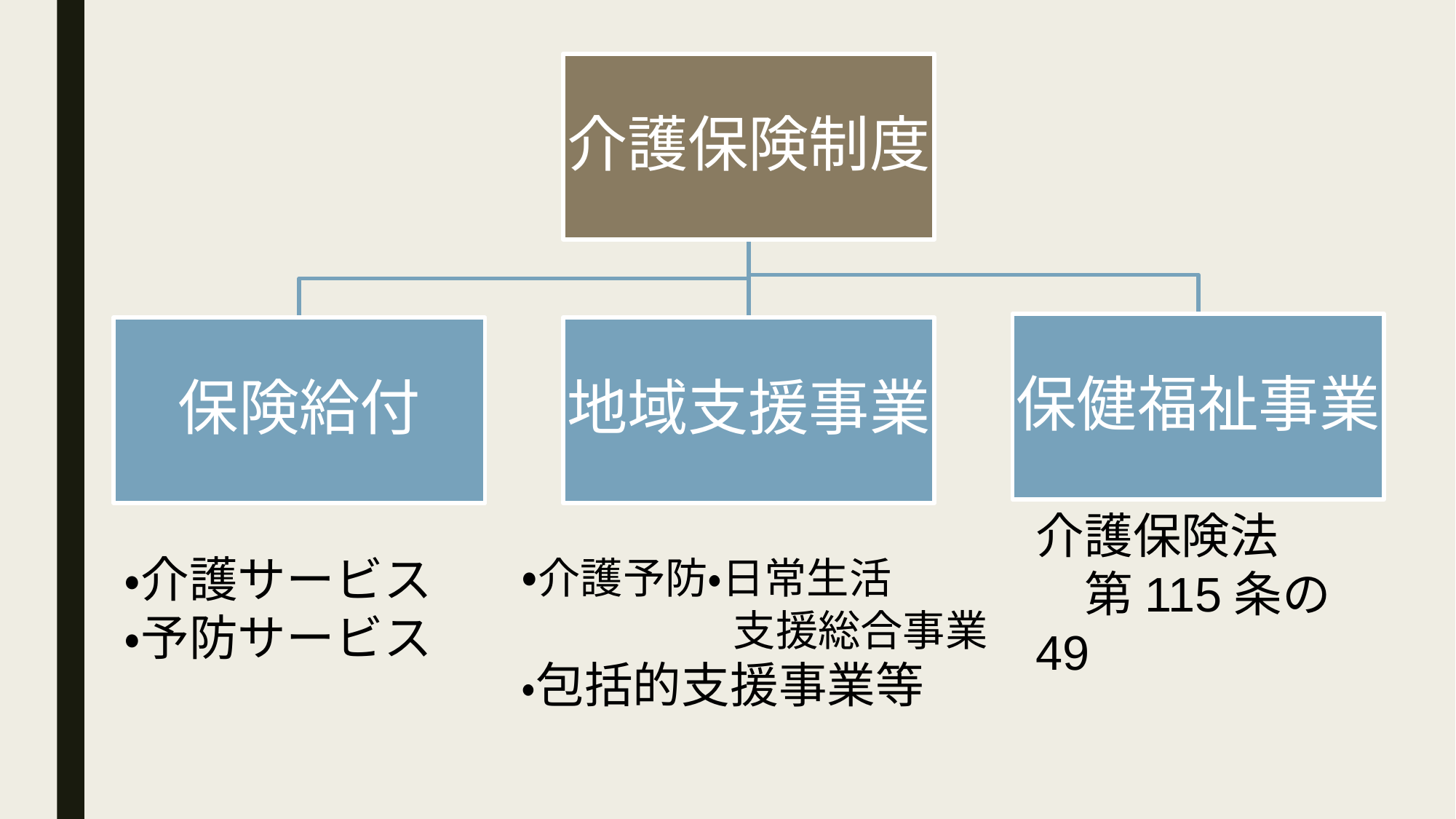

介護保険制度
保険給付
地域支援事業
保健福祉事業
・介護サービス
・予防サービス
・介護予防・日常生活
　　　　　支援総合事業
・包括的支援事業等
介護保険法
　第115条の49